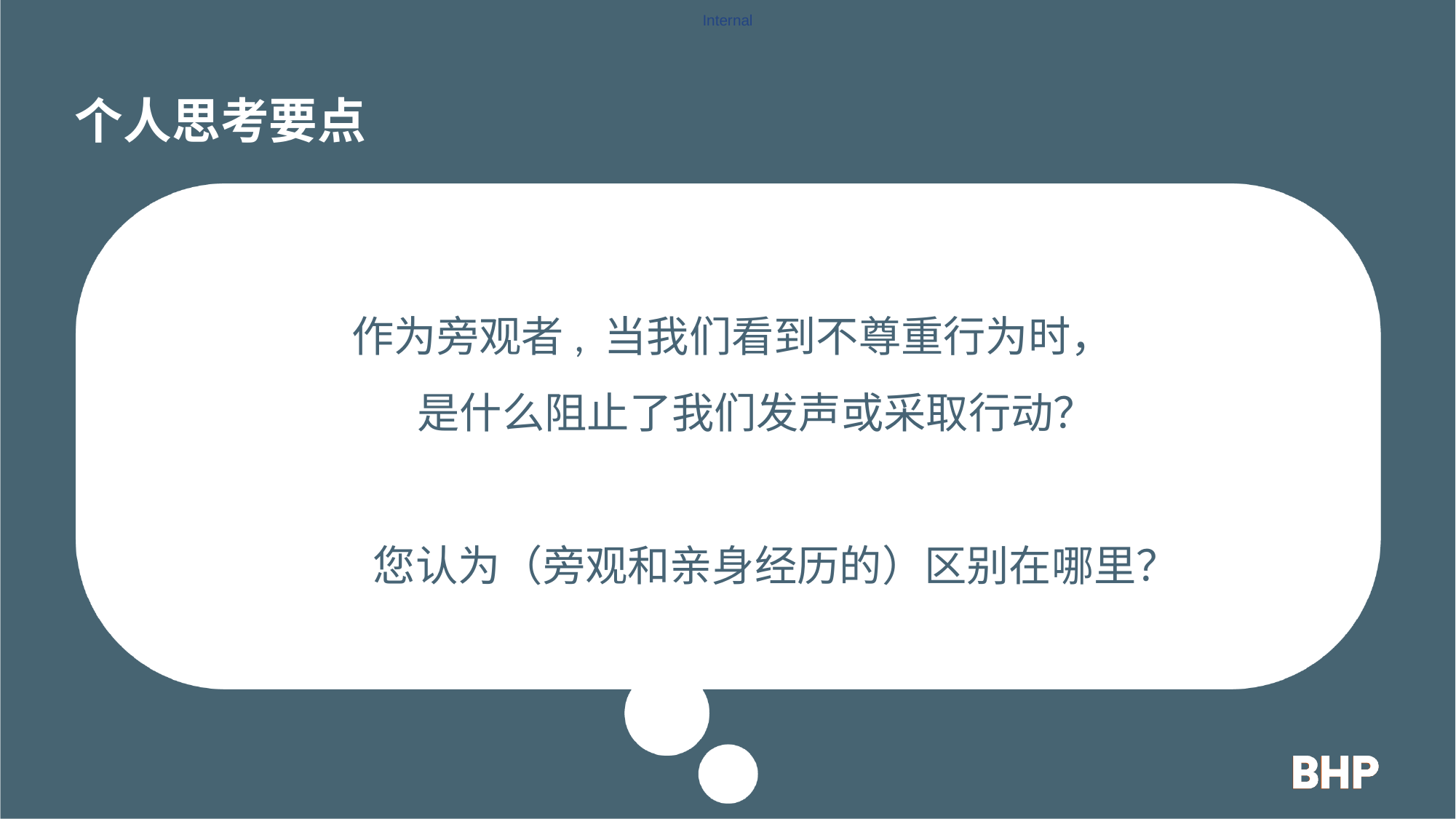

# 个人思考要点
作为旁观者, 当我们看到不尊重行为时，
     是什么阻止了我们发声或采取行动？
         您认为（旁观和亲身经历的）区别在哪里？
6